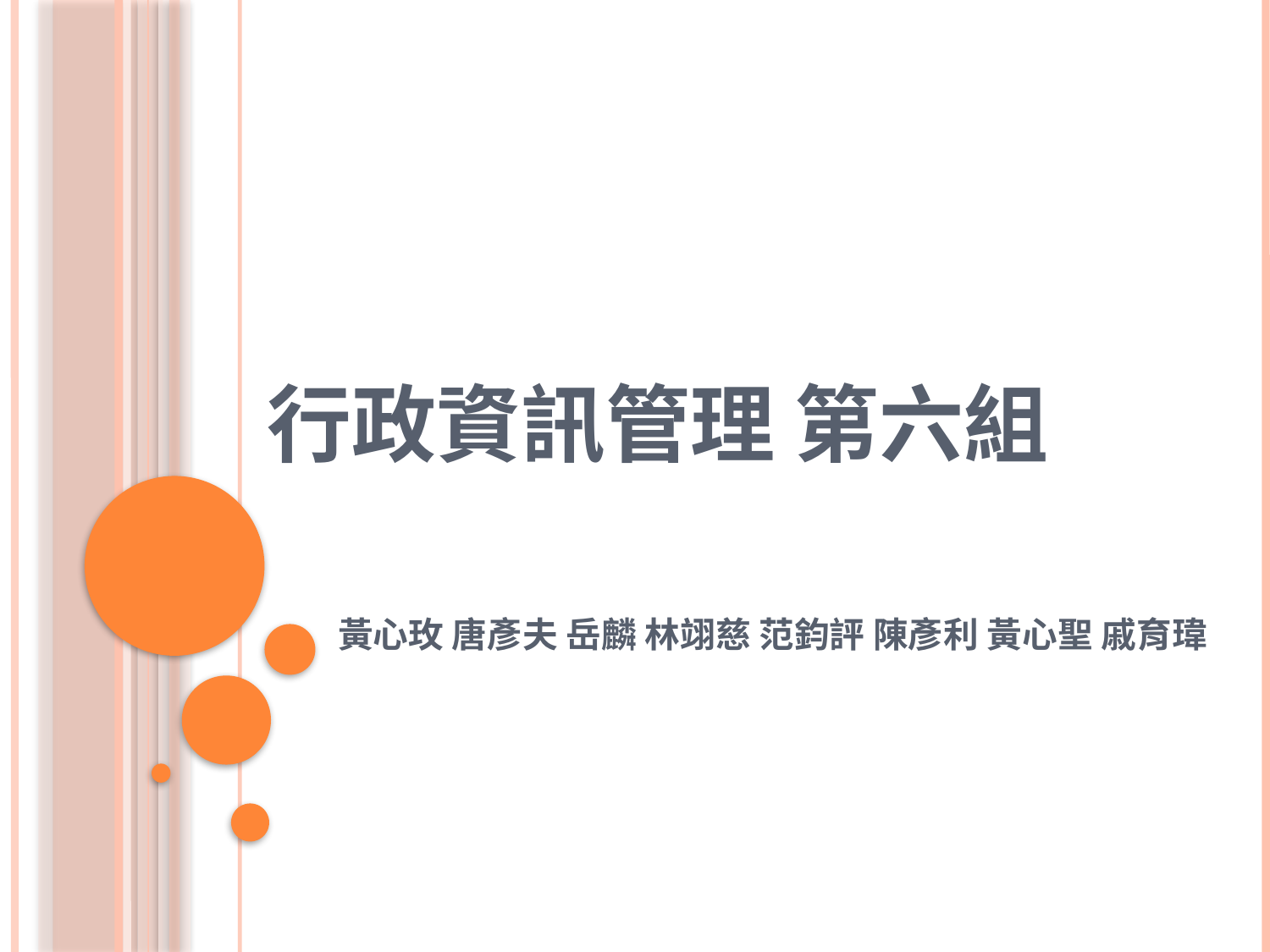

# 行政資訊管理 第六組
黃心玫 唐彥夫 岳麟 林翊慈 范鈞評 陳彥利 黃心聖 戚育瑋